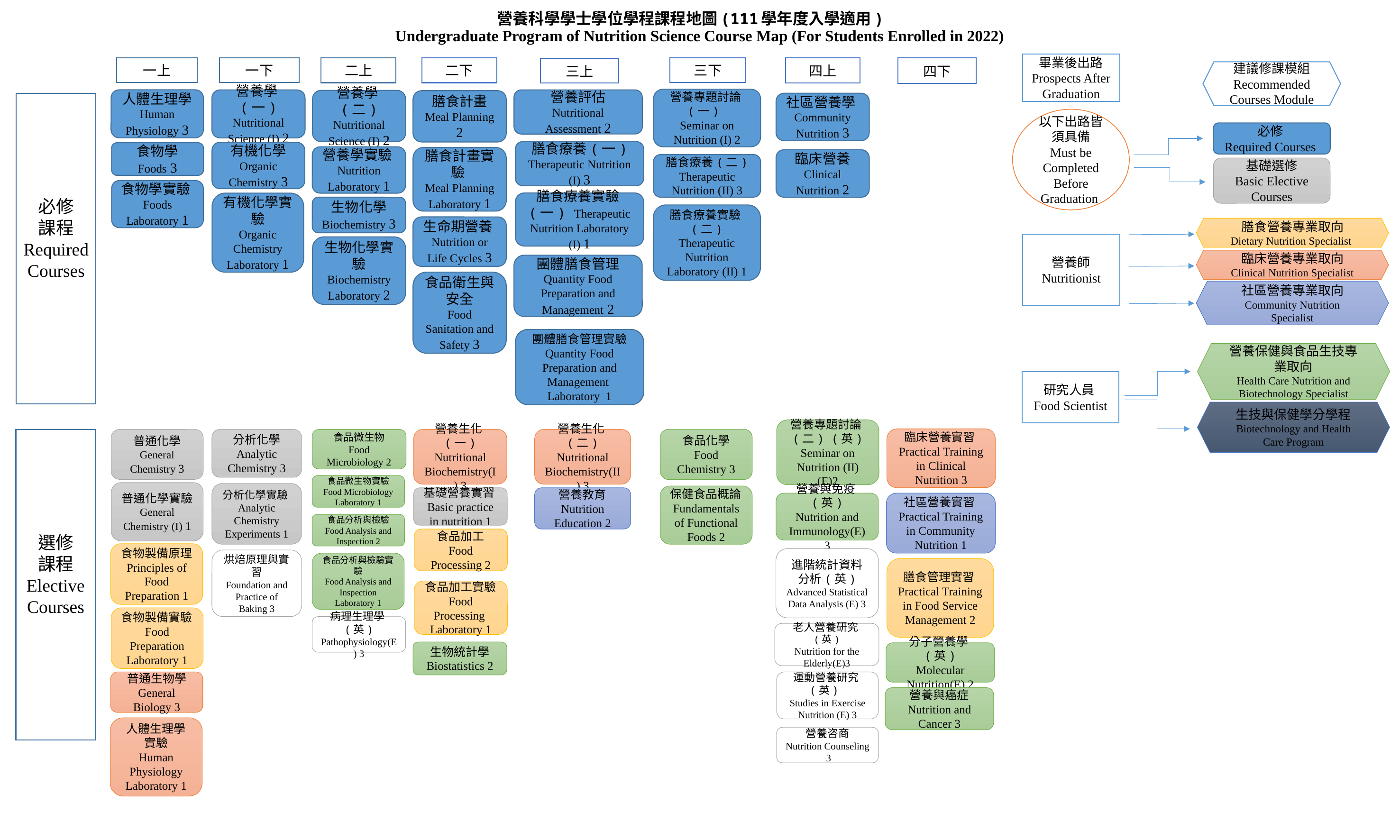

# 營養科學學士學位學程課程地圖(111學年度入學適用) Undergraduate Program of Nutrition Science Course Map (For Students Enrolled in 2022)
畢業後出路
Prospects After Graduation
三下
四上
一上
一下
二上
二下
四下
三上
建議修課模組
Recommended Courses Module
營養專題討論(一)
Seminar on Nutrition (I) 2
人體生理學
Human Physiology 3
營養評估 Nutritional Assessment 2
膳食療養(一) Therapeutic Nutrition (I) 3
膳食療養實驗(一) Therapeutic Nutrition Laboratory (I) 1
團體膳食管理 Quantity Food Preparation and Management 2
團體膳食管理實驗 Quantity Food Preparation and Management  Laboratory  1
營養學(一)
Nutritional Science (I) 2
營養學(二) Nutritional Science (I) 2
膳食計畫 Meal Planning 2
必修
課程
Required
Courses

社區營養學Community Nutrition 3
以下出路皆須具備 Must be Completed Before Graduation
必修
Required Courses
有機化學
Organic Chemistry 3
食物學
Foods 3
營養學實驗Nutrition Laboratory 1
膳食計畫實驗
Meal Planning Laboratory 1
臨床營養 Clinical Nutrition 2
膳食療養(二) Therapeutic Nutrition (II) 3
基礎選修
Basic Elective Courses
食物學實驗Foods Laboratory 1
有機化學實驗
Organic Chemistry Laboratory 1
生物化學 Biochemistry 3
膳食療養實驗(二) Therapeutic Nutrition Laboratory (II) 1
生命期營養Nutrition or Life Cycles 3
膳食營養專業取向
Dietary Nutrition Specialist
營養師 Nutritionist
生物化學實驗 Biochemistry Laboratory 2
臨床營養專業取向
Clinical Nutrition Specialist
食品衛生與安全
Food Sanitation and Safety 3
社區營養專業取向
Community Nutrition Specialist
營養保健與食品生技專業取向
Health Care Nutrition and Biotechnology Specialist
研究人員
Food Scientist
生技與保健學分學程
Biotechnology and Health Care Program
營養專題討論(二) (英)
Seminar on Nutrition (II) (E)2
臨床營養實習Practical Training in Clinical Nutrition 3
社區營養實習Practical Training in Community Nutrition 1
膳食管理實習Practical Training in Food Service Management 2
分子營養學(英)
Molecular Nutrition(E) 2
營養與癌症
Nutrition and Cancer 3
食品化學
Food Chemistry 3
選修
課程
Elective
Courses

普通化學 General Chemistry 3
普通化學實驗 General Chemistry (I) 1
食物製備原理 Principles of Food Preparation 1
食物製備實驗Food Preparation Laboratory 1
普通生物學 General Biology 3
人體生理學實驗
Human Physiology Laboratory 1
分析化學
Analytic Chemistry 3
分析化學實驗Analytic Chemistry Experiments 1
食品微生物
Food Microbiology 2
食品微生物實驗
Food Microbiology Laboratory 1
食品分析與檢驗
Food Analysis and Inspection 2
食品分析與檢驗實驗
Food Analysis and Inspection Laboratory 1
營養生化(一)
Nutritional Biochemistry(I) 3
基礎營養實習Basic practice in nutrition 1
食品加工
Food Processing 2
食品加工實驗
Food Processing  Laboratory 1
生物統計學
Biostatistics 2
營養生化(二)
Nutritional Biochemistry(II) 3
保健食品概論Fundamentals of Functional Foods 2
營養教育
Nutrition Education 2
營養與免疫(英)
Nutrition and Immunology(E) 3
進階統計資料分析(英)
Advanced Statistical Data Analysis (E) 3
烘焙原理與實習
Foundation and Practice of Baking 3
病理生理學(英)
Pathophysiology(E) 3
老人營養研究(英)
Nutrition for the Elderly(E)3
運動營養研究(英)
Studies in Exercise Nutrition (E) 3
營養咨商
Nutrition Counseling  3